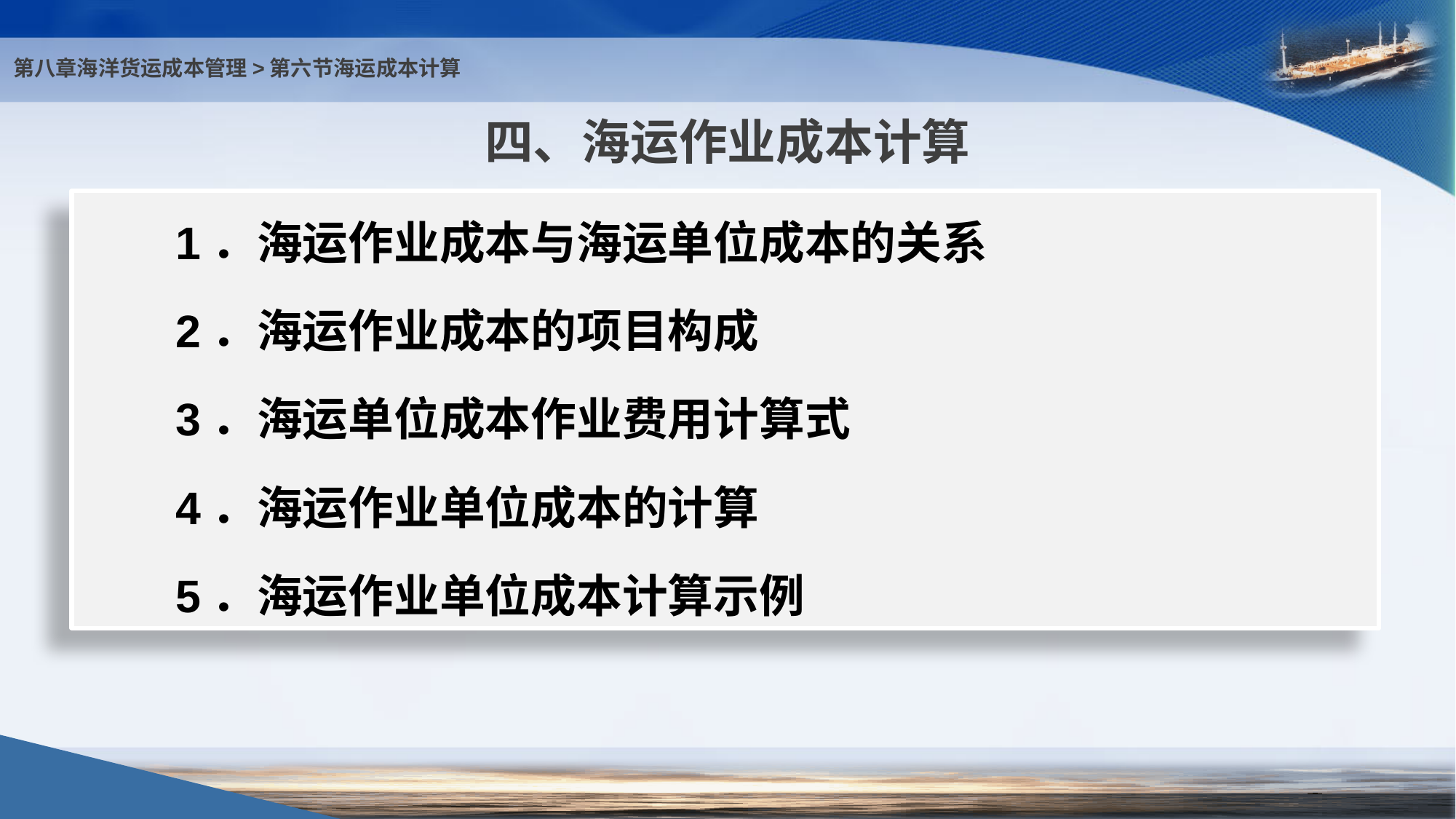

第八章海洋货运成本管理>第六节海运成本计算
# 四、海运作业成本计算
1．海运作业成本与海运单位成本的关系
2．海运作业成本的项目构成
3．海运单位成本作业费用计算式
4．海运作业单位成本的计算
5．海运作业单位成本计算示例